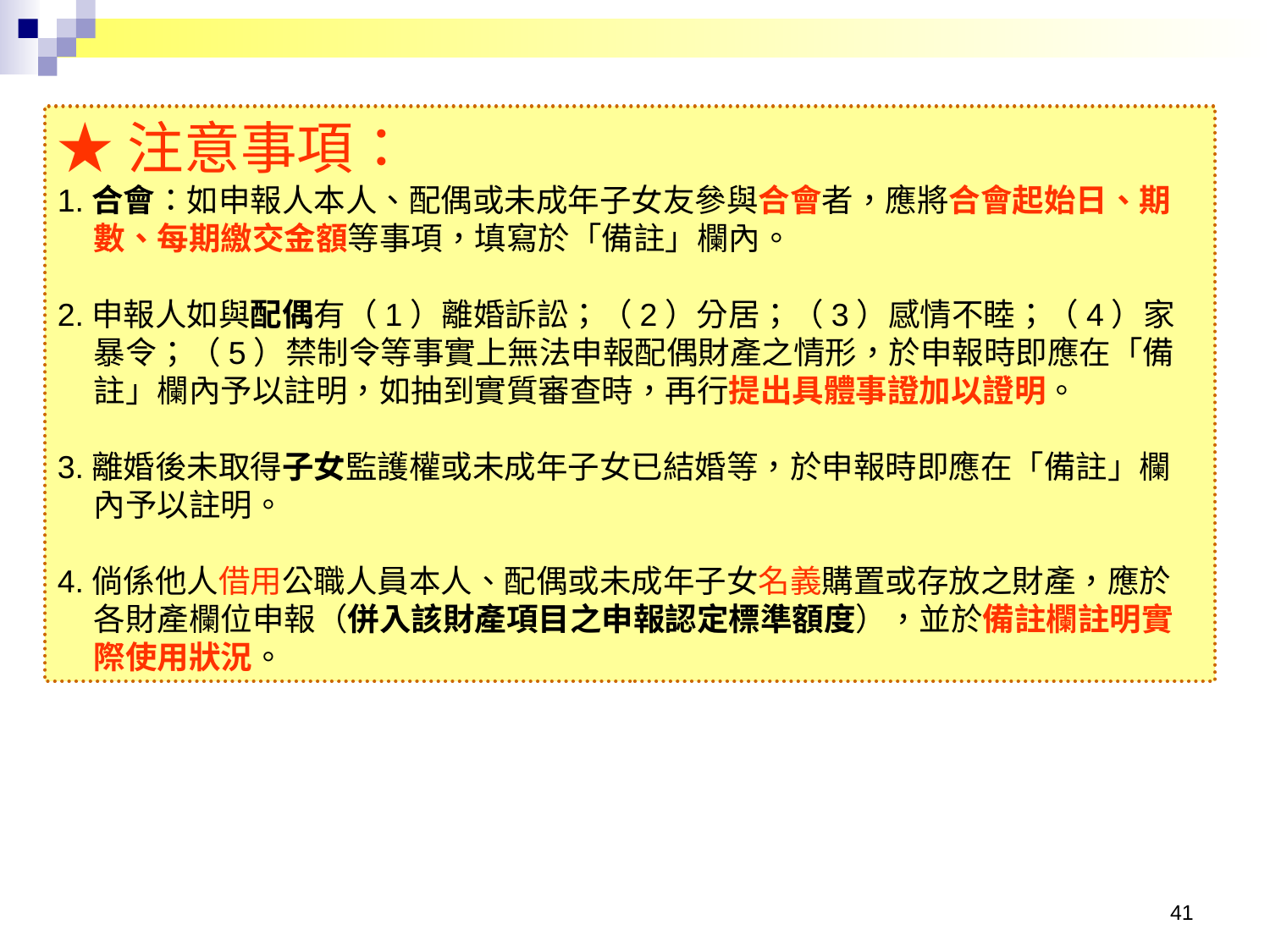

★注意事項：
1.合會：如申報人本人、配偶或未成年子女友參與合會者，應將合會起始日、期數、每期繳交金額等事項，填寫於「備註」欄內。

2.申報人如與配偶有（1）離婚訴訟；（2）分居；（3）感情不睦；（4）家暴令；（5）禁制令等事實上無法申報配偶財產之情形，於申報時即應在「備註」欄內予以註明，如抽到實質審查時，再行提出具體事證加以證明。

3.離婚後未取得子女監護權或未成年子女已結婚等，於申報時即應在「備註」欄內予以註明。

4.倘係他人借用公職人員本人、配偶或未成年子女名義購置或存放之財產，應於各財產欄位申報（併入該財產項目之申報認定標準額度），並於備註欄註明實際使用狀況。
41